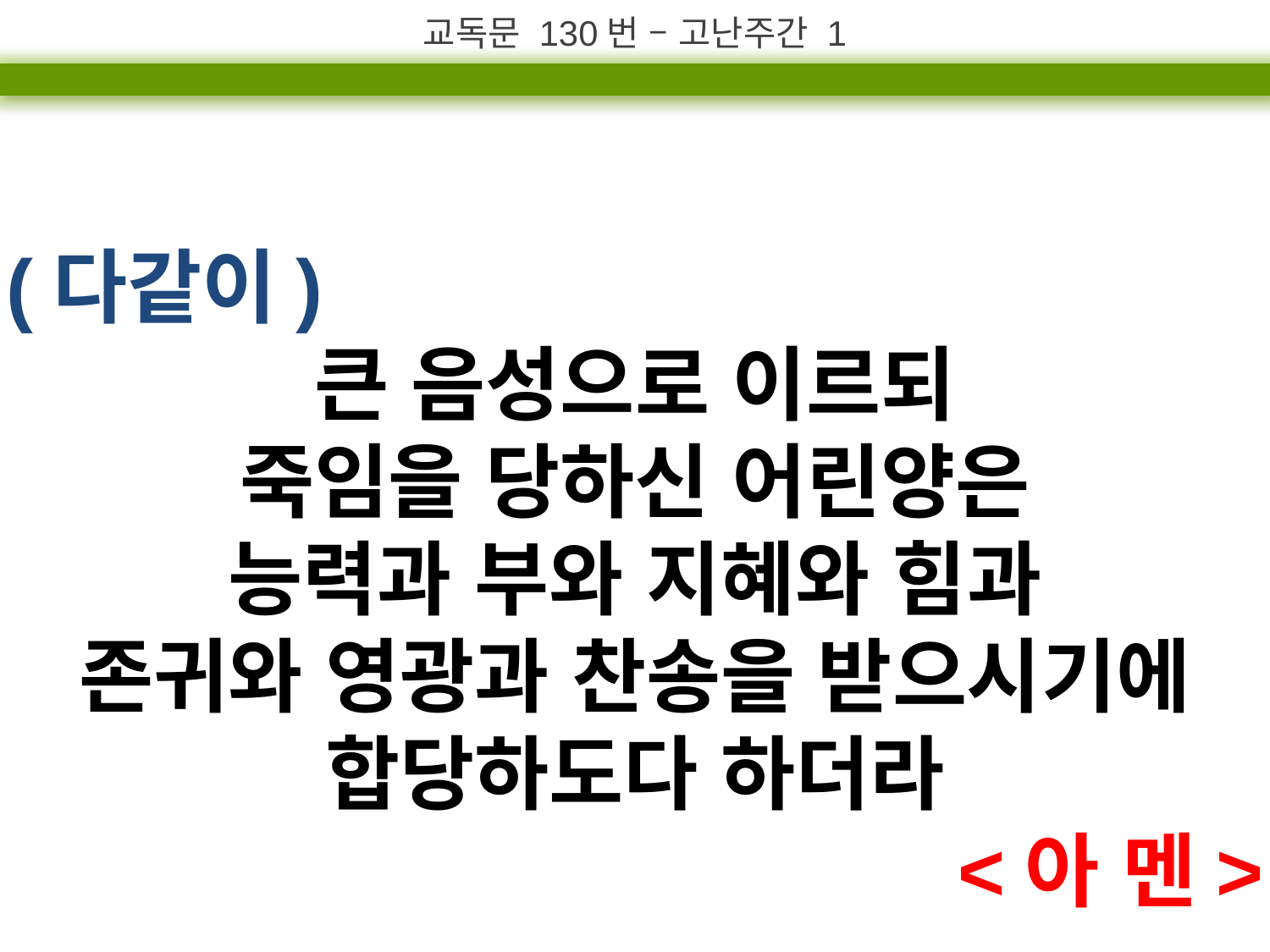

교독문 130번 – 고난주간 1

(다같이)
큰 음성으로 이르되
죽임을 당하신 어린양은
능력과 부와 지혜와 힘과
존귀와 영광과 찬송을 받으시기에 합당하도다 하더라
<아 멘>